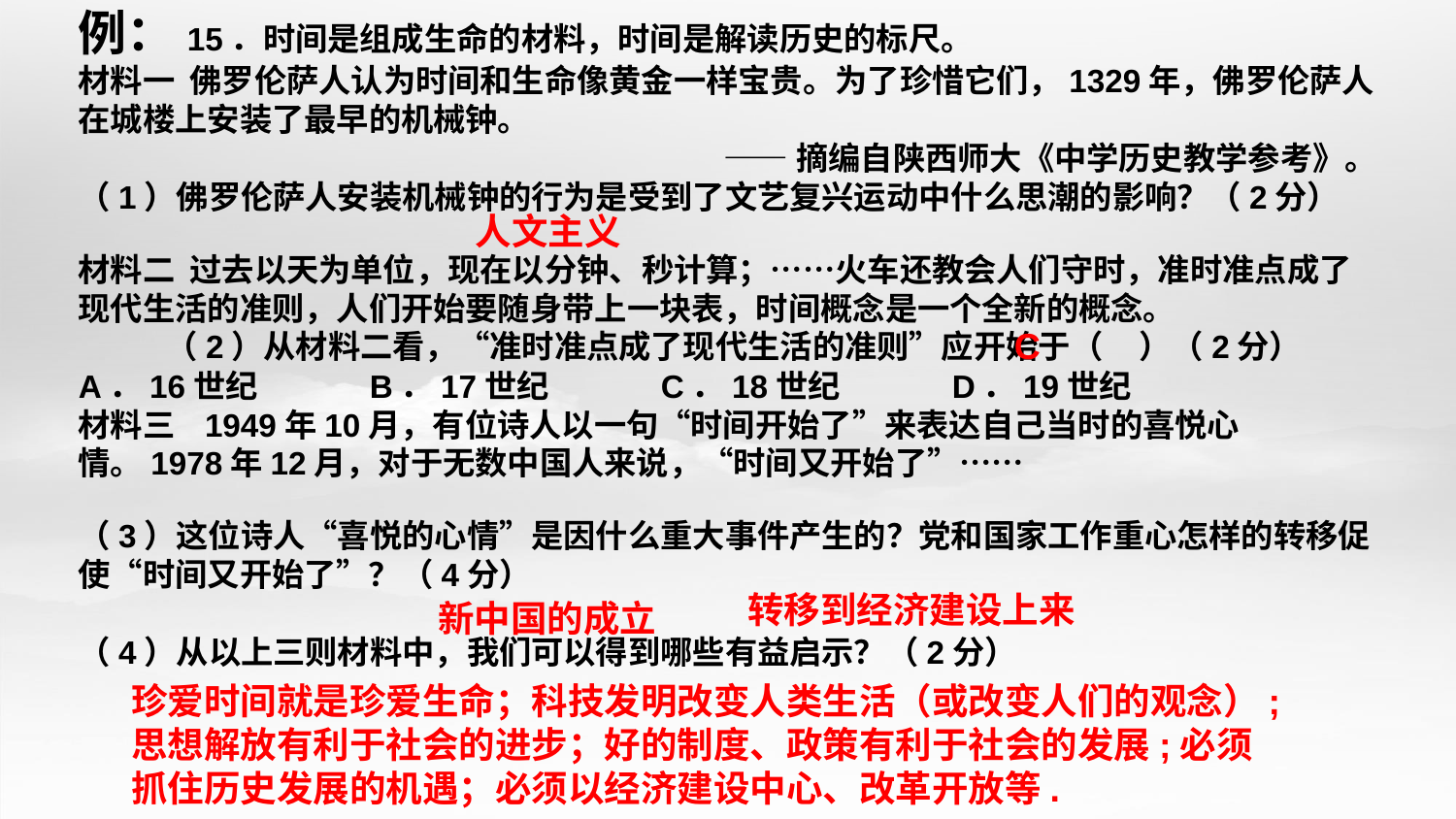

例：15．时间是组成生命的材料，时间是解读历史的标尺。
材料一  佛罗伦萨人认为时间和生命像黄金一样宝贵。为了珍惜它们，1329年，佛罗伦萨人在城楼上安装了最早的机械钟。
——摘编自陕西师大《中学历史教学参考》。
（1）佛罗伦萨人安装机械钟的行为是受到了文艺复兴运动中什么思潮的影响？（2分）

材料二  过去以天为单位，现在以分钟、秒计算；……火车还教会人们守时，准时准点成了现代生活的准则，人们开始要随身带上一块表，时间概念是一个全新的概念。                                        （2）从材料二看，“准时准点成了现代生活的准则”应开始于（     ）（2分）
A．16世纪	B．17世纪	C．18世纪	D．19世纪
材料三   1949年10月，有位诗人以一句“时间开始了”来表达自己当时的喜悦心情。1978年12月，对于无数中国人来说，“时间又开始了”……

（3）这位诗人“喜悦的心情”是因什么重大事件产生的？党和国家工作重心怎样的转移促使“时间又开始了”？（4分）

（4）从以上三则材料中，我们可以得到哪些有益启示？（2分）
人文主义
C
转移到经济建设上来
新中国的成立
珍爱时间就是珍爱生命；科技发明改变人类生活（或改变人们的观念）;思想解放有利于社会的进步；好的制度、政策有利于社会的发展;必须抓住历史发展的机遇；必须以经济建设中心、改革开放等.